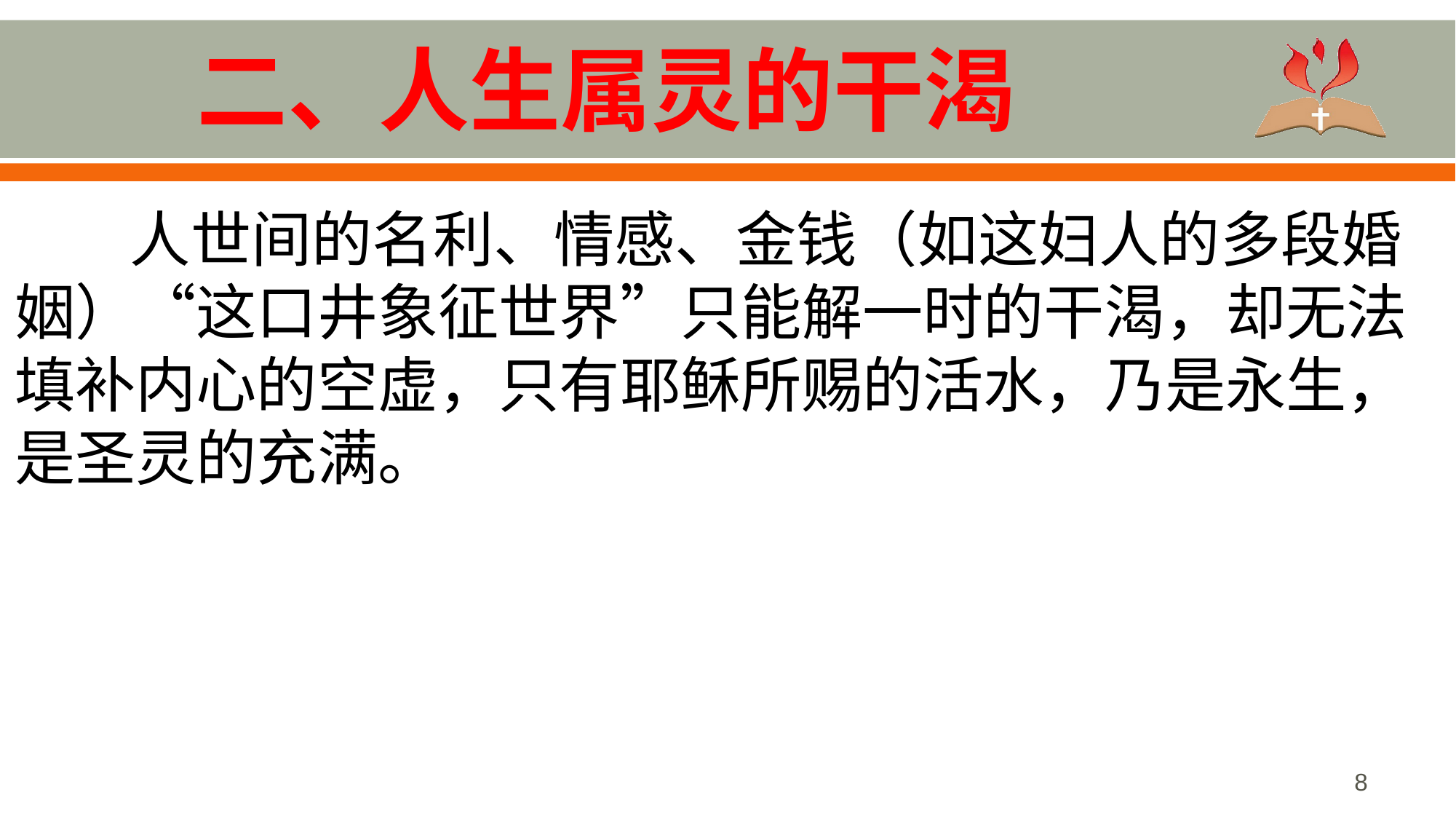

# 二、人生属灵的干渴
人世间的名利、情感、金钱（如这妇人的多段婚姻）“这口井象征世界”只能解一时的干渴，却无法填补内心的空虚，只有耶稣所赐的活水，乃是永生，是圣灵的充满。

8